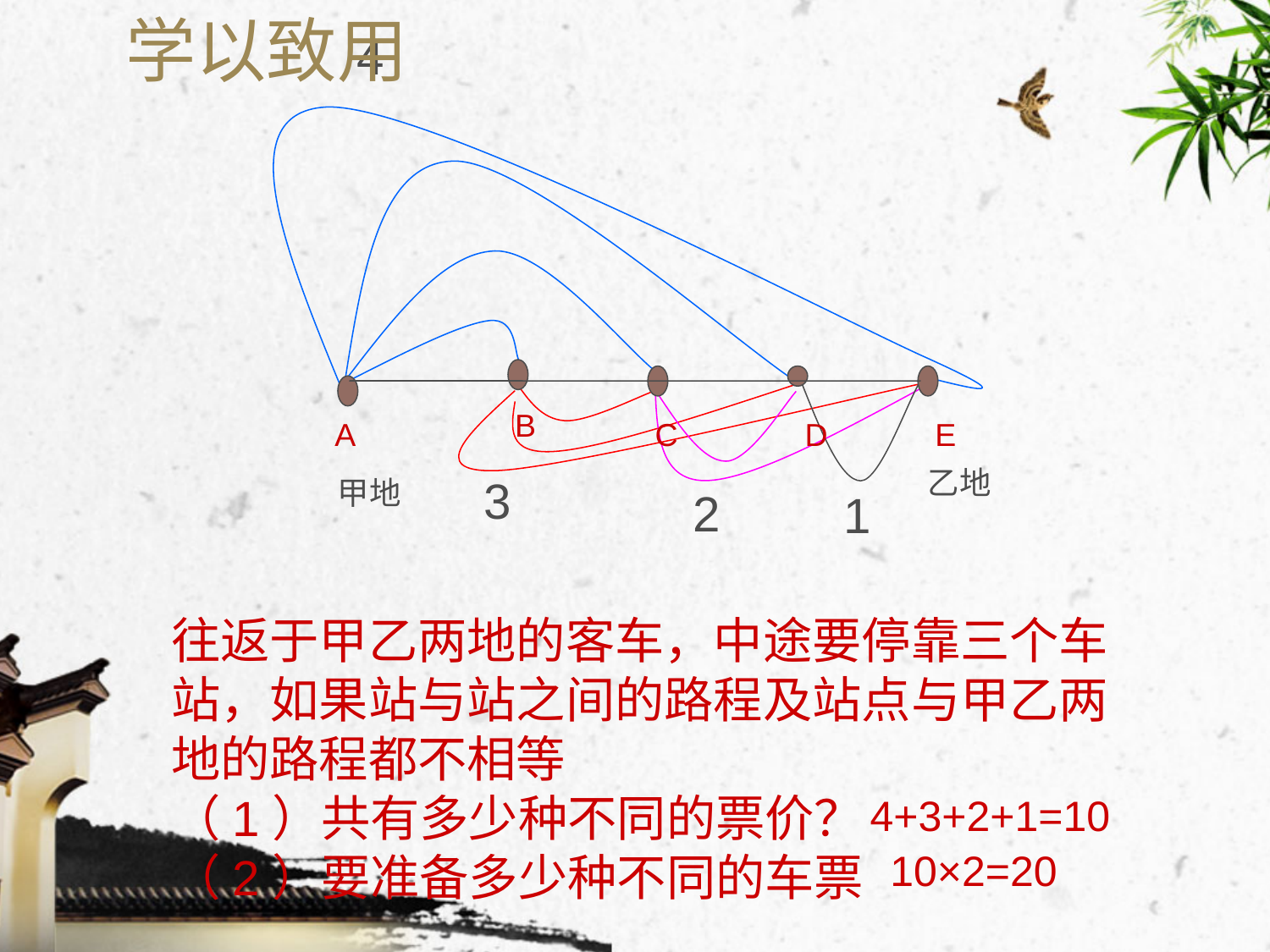

学以致用
4

B
A
C
D
E
乙地
甲地

3
2
1
往返于甲乙两地的客车，中途要停靠三个车站，如果站与站之间的路程及站点与甲乙两地的路程都不相等
（1）共有多少种不同的票价？
（2）要准备多少种不同的车票
4+3+2+1=10
10×2=20